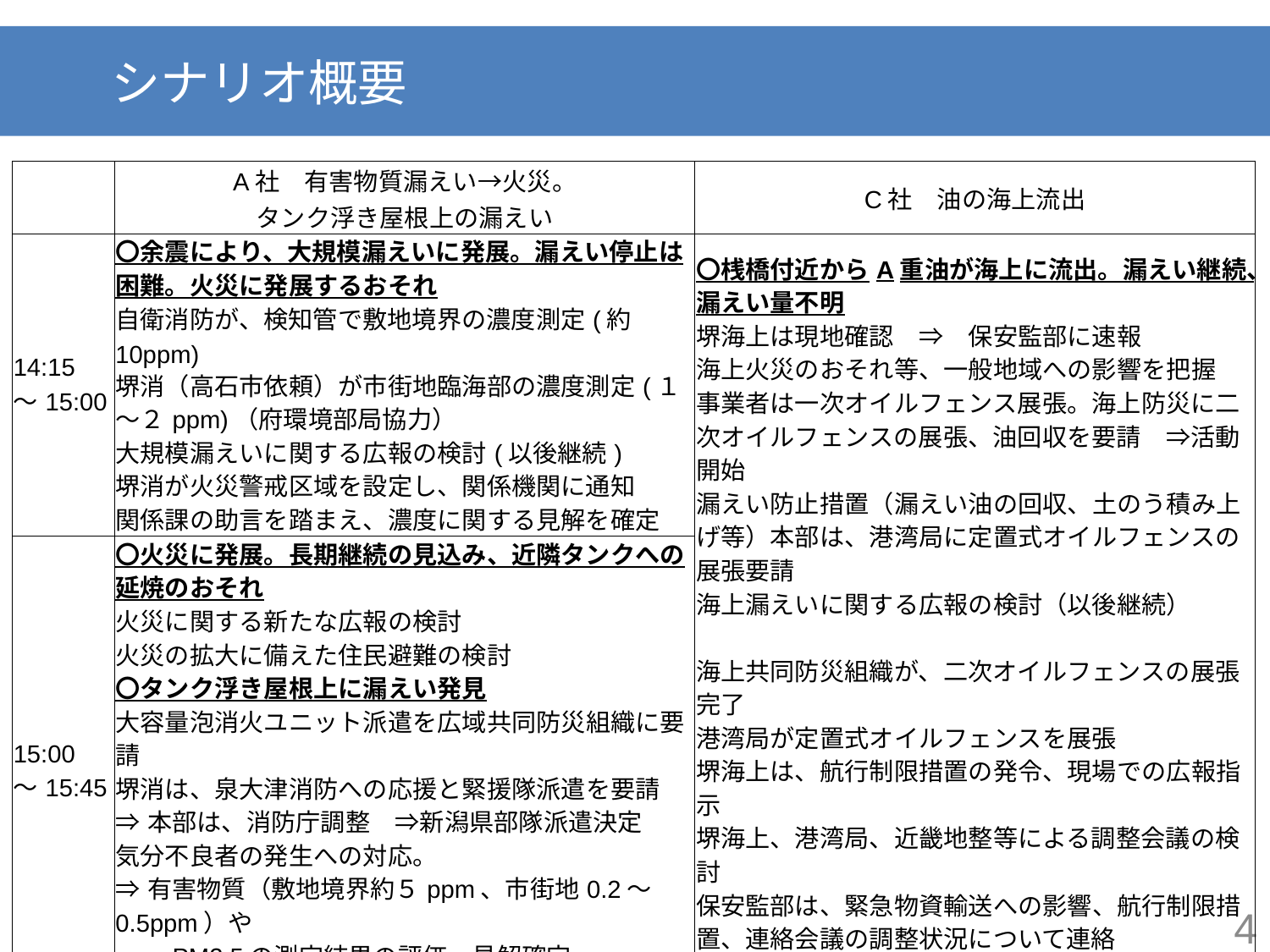

シナリオ概要
|  | A社　有害物質漏えい→火災。 タンク浮き屋根上の漏えい | C社　油の海上流出 |
| --- | --- | --- |
| 14:15 ～15:00 | 〇余震により、大規模漏えいに発展。漏えい停止は困難。火災に発展するおそれ 自衛消防が、検知管で敷地境界の濃度測定(約10ppm) 堺消（高石市依頼）が市街地臨海部の濃度測定(１～２ppm)（府環境部局協力） 大規模漏えいに関する広報の検討(以後継続) 堺消が火災警戒区域を設定し、関係機関に通知 関係課の助言を踏まえ、濃度に関する見解を確定 | 〇桟橋付近からA重油が海上に流出。漏えい継続、漏えい量不明 堺海上は現地確認　⇒　保安監部に速報 海上火災のおそれ等、一般地域への影響を把握 事業者は一次オイルフェンス展張。海上防災に二次オイルフェンスの展張、油回収を要請　⇒活動開始 漏えい防止措置（漏えい油の回収、土のう積み上げ等）本部は、港湾局に定置式オイルフェンスの展張要請 海上漏えいに関する広報の検討（以後継続） 海上共同防災組織が、二次オイルフェンスの展張完了 港湾局が定置式オイルフェンスを展張 堺海上は、航行制限措置の発令、現場での広報指示 堺海上、港湾局、近畿地整等による調整会議の検討 保安監部は、緊急物資輸送への影響、航行制限措置、連絡会議の調整状況について連絡 |
| 15:00 ～15:45 | 〇火災に発展。長期継続の見込み、近隣タンクへの延焼のおそれ 火災に関する新たな広報の検討 火災の拡大に備えた住民避難の検討 〇タンク浮き屋根上に漏えい発見 大容量泡消火ユニット派遣を広域共同防災組織に要請 堺消は、泉大津消防への応援と緊援隊派遣を要請 ⇒本部は、消防庁調整　⇒新潟県部隊派遣決定 気分不良者の発生への対応。 ⇒有害物質（敷地境界約５ppm、市街地0.2～0.5ppm）や 　　PM2.5の測定結果の評価、見解確定 　　マスク配布の要請を受け、調整開始 |  |
4